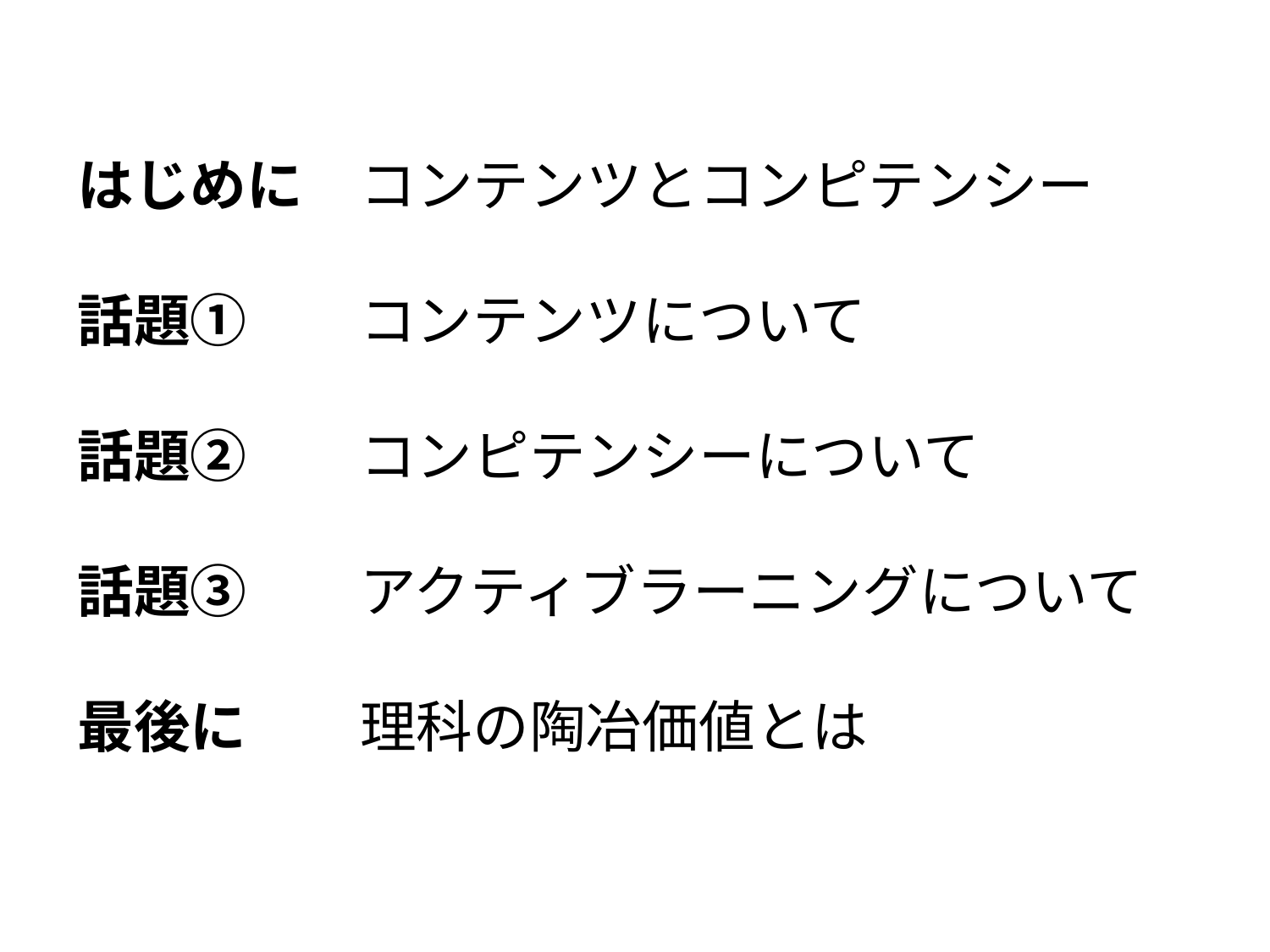

はじめに　コンテンツとコンピテンシー

話題①　　コンテンツについて

話題②　　コンピテンシーについて

話題③　　アクティブラーニングについて

最後に　　理科の陶冶価値とは